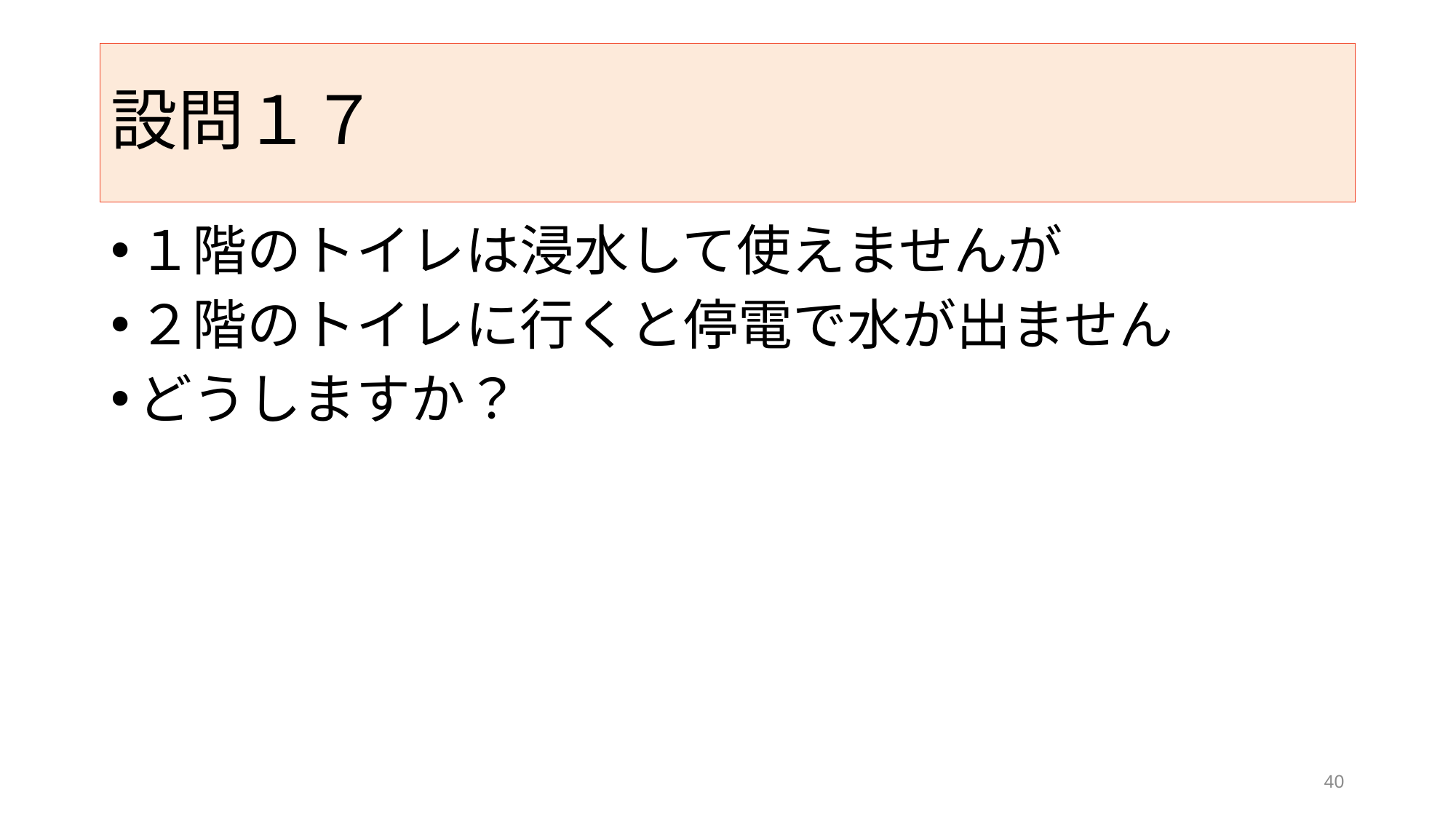

# 設問１７
１階のトイレは浸水して使えませんが
２階のトイレに行くと停電で水が出ません
どうしますか？
40